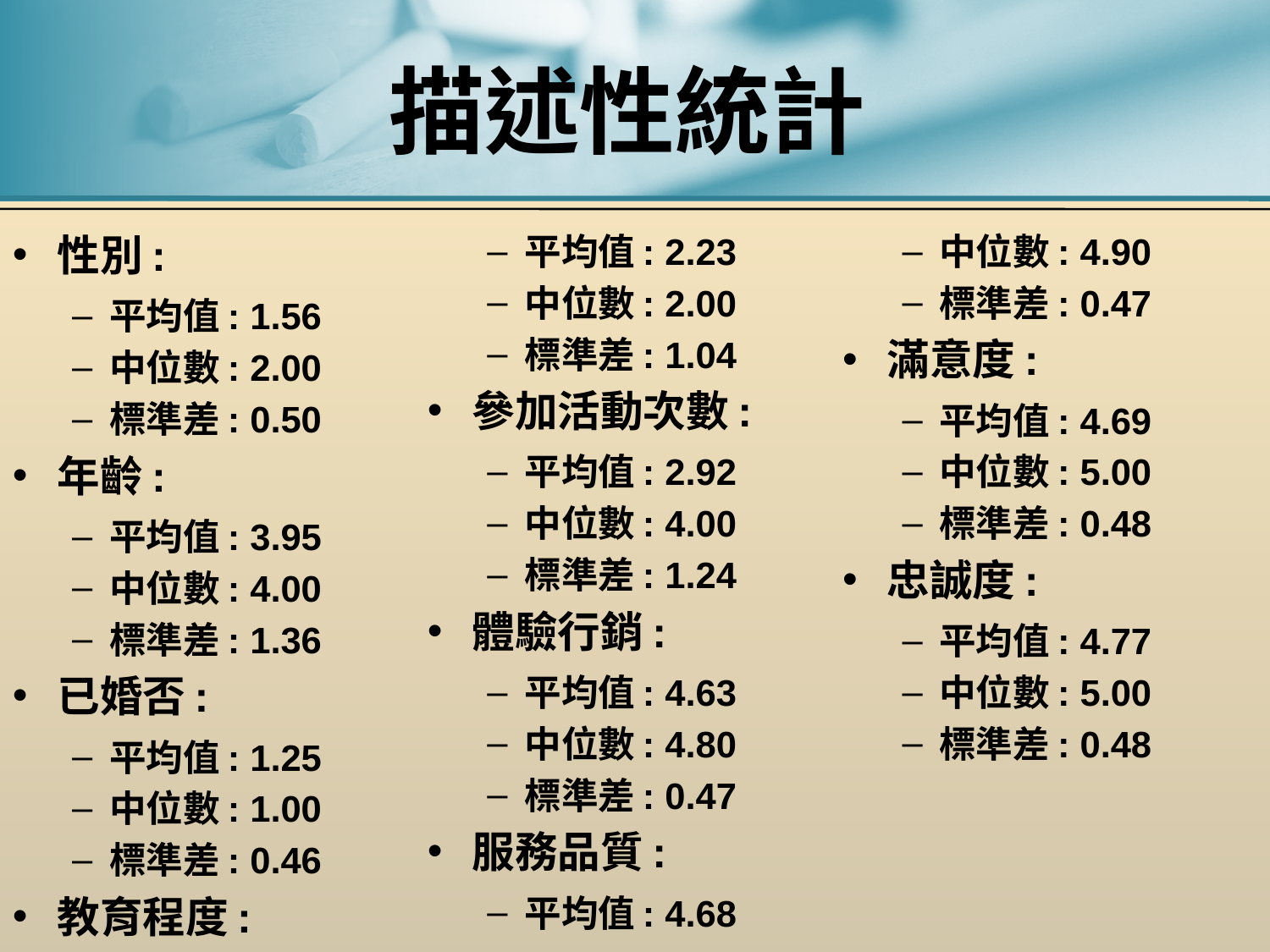

# 描述性統計
性別:
平均值: 1.56
中位數: 2.00
標準差: 0.50
年齡:
平均值: 3.95
中位數: 4.00
標準差: 1.36
已婚否:
平均值: 1.25
中位數: 1.00
標準差: 0.46
教育程度:
平均值: 2.23
中位數: 2.00
標準差: 1.04
參加活動次數:
平均值: 2.92
中位數: 4.00
標準差: 1.24
體驗行銷:
平均值: 4.63
中位數: 4.80
標準差: 0.47
服務品質:
平均值: 4.68
中位數: 4.90
標準差: 0.47
滿意度:
平均值: 4.69
中位數: 5.00
標準差: 0.48
忠誠度:
平均值: 4.77
中位數: 5.00
標準差: 0.48